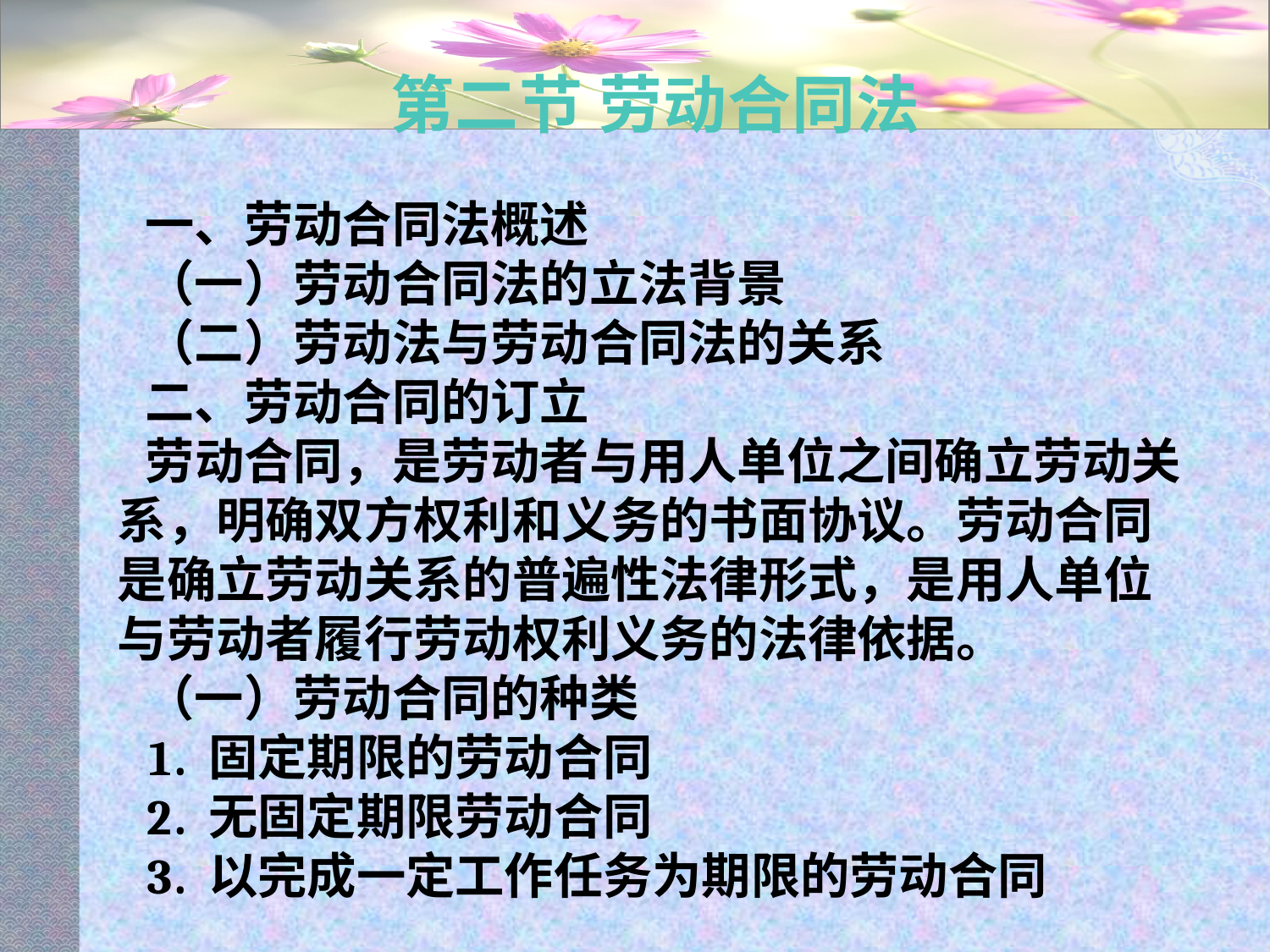

# 第二节 劳动合同法
一、劳动合同法概述
（一）劳动合同法的立法背景
（二）劳动法与劳动合同法的关系
二、劳动合同的订立
劳动合同，是劳动者与用人单位之间确立劳动关系，明确双方权利和义务的书面协议。劳动合同是确立劳动关系的普遍性法律形式，是用人单位与劳动者履行劳动权利义务的法律依据。
（一）劳动合同的种类
1. 固定期限的劳动合同
2. 无固定期限劳动合同
3. 以完成一定工作任务为期限的劳动合同